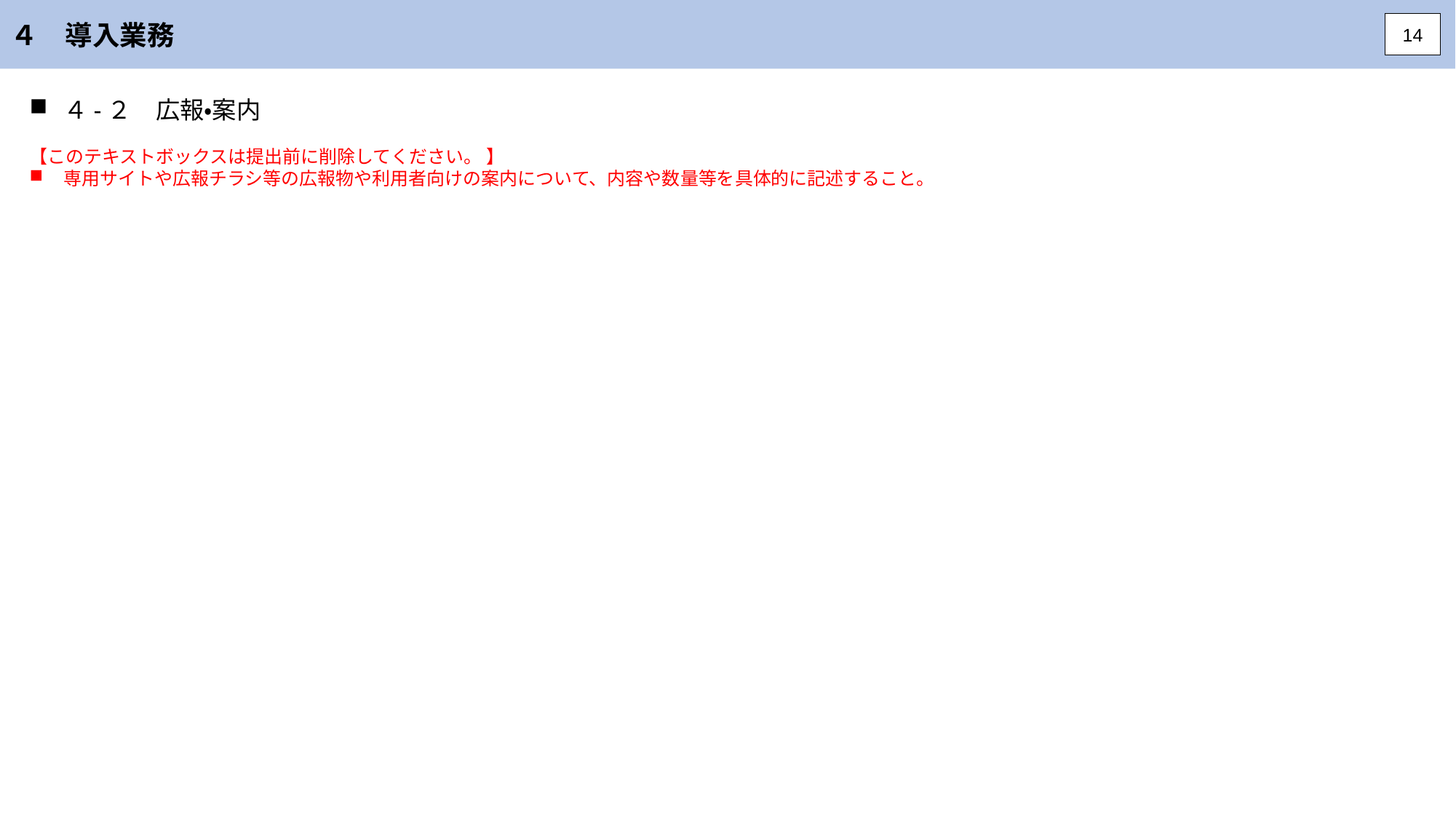

４　導入業務
14
４-２　広報・案内
【このテキストボックスは提出前に削除してください。 】
専用サイトや広報チラシ等の広報物や利用者向けの案内について、内容や数量等を具体的に記述すること。